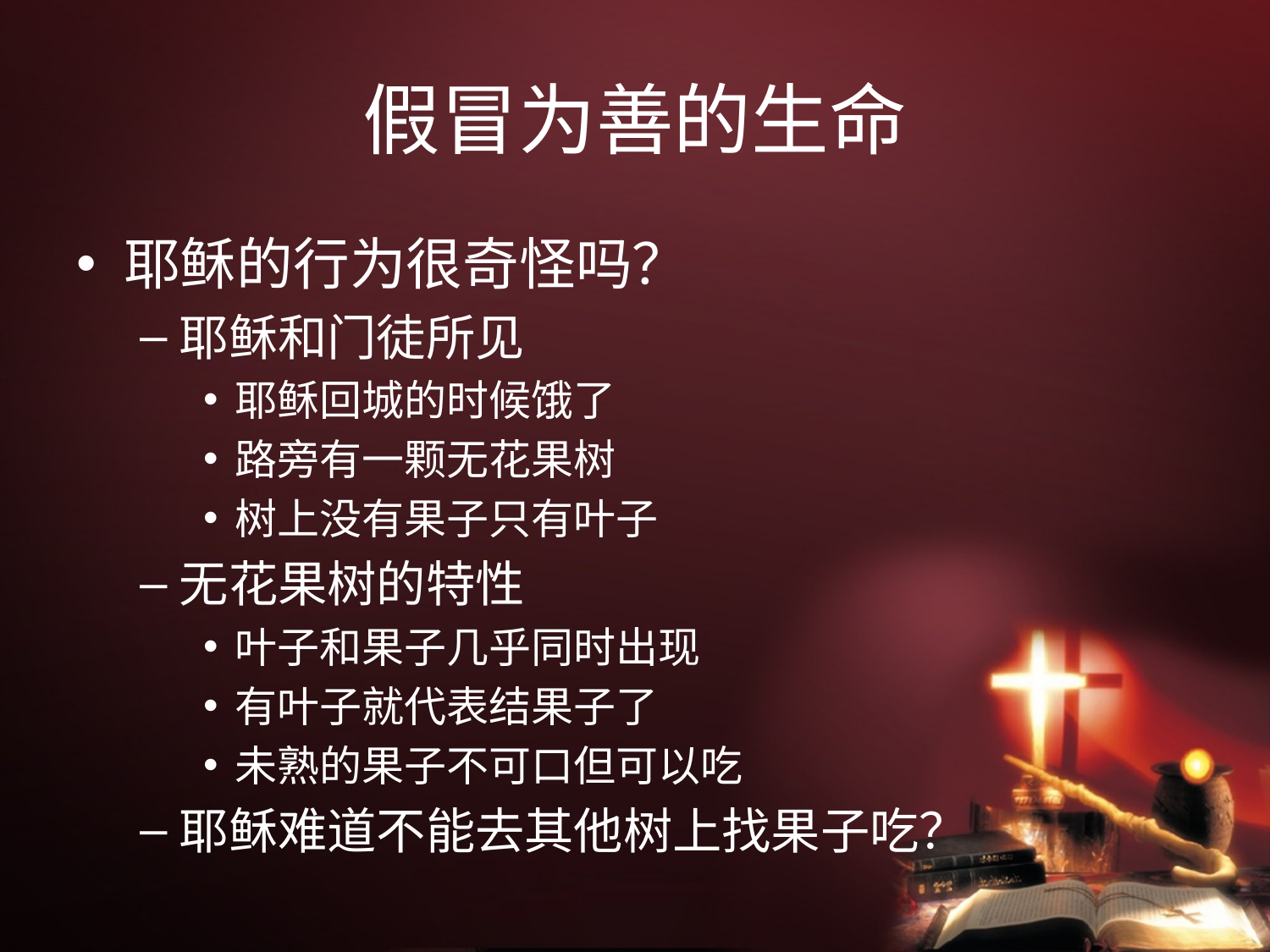

# 假冒为善的生命
耶稣的行为很奇怪吗？
耶稣和门徒所见
耶稣回城的时候饿了
路旁有一颗无花果树
树上没有果子只有叶子
无花果树的特性
叶子和果子几乎同时出现
有叶子就代表结果子了
未熟的果子不可口但可以吃
耶稣难道不能去其他树上找果子吃？